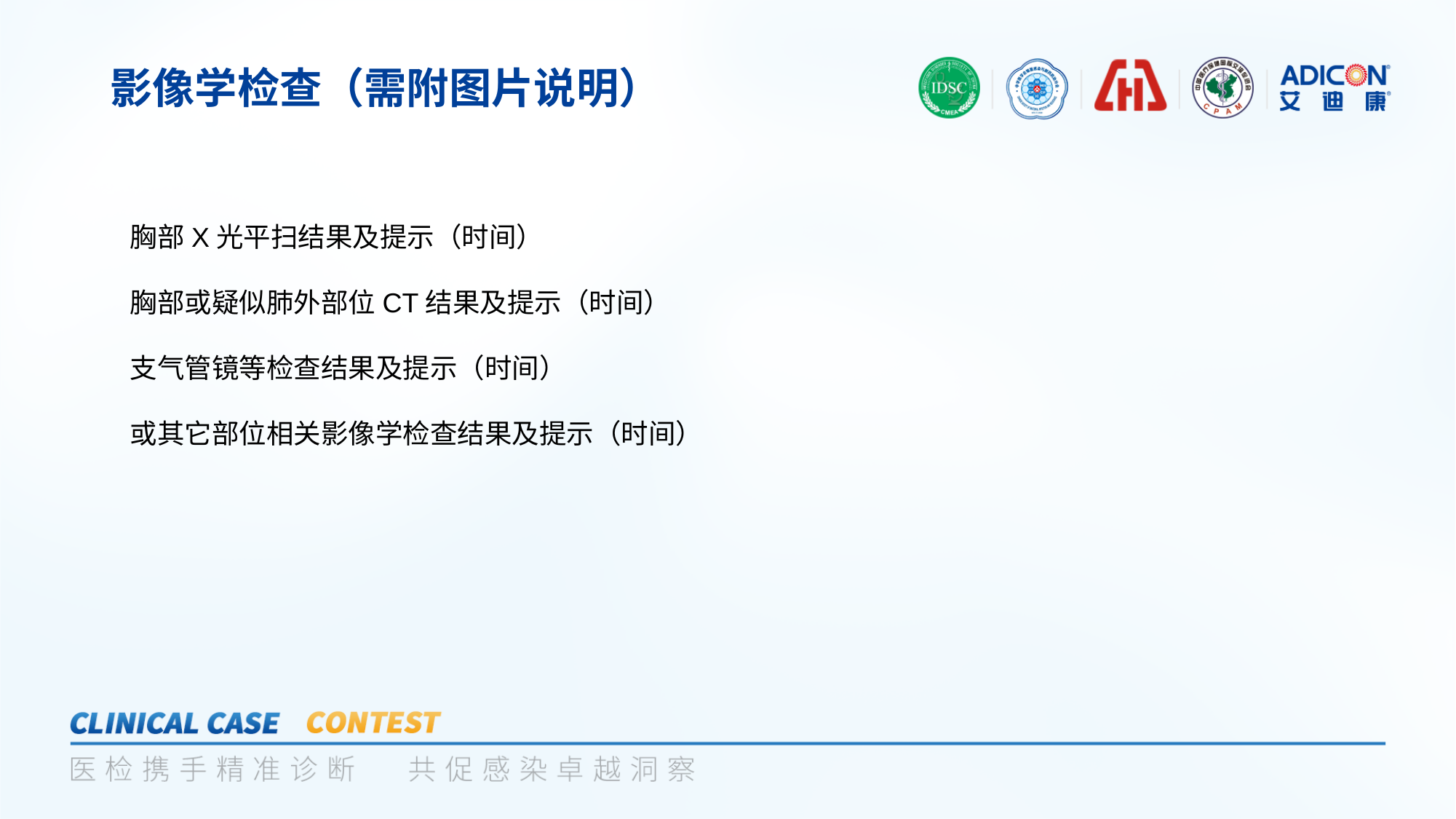

影像学检查（需附图片说明）
胸部X光平扫结果及提示（时间）

胸部或疑似肺外部位CT结果及提示（时间）

支气管镜等检查结果及提示（时间）

或其它部位相关影像学检查结果及提示（时间）